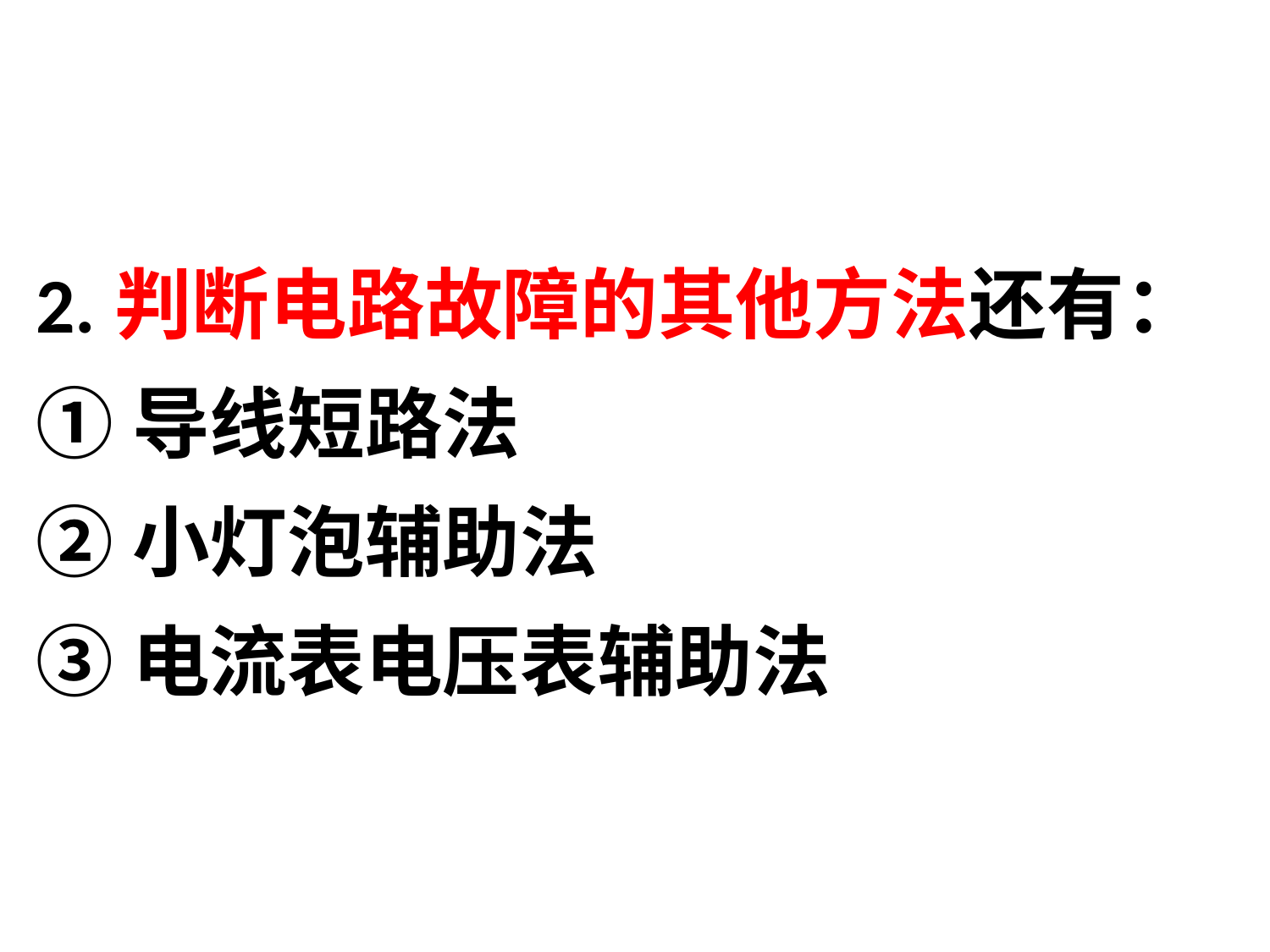

2.判断电路故障的其他方法还有：

①导线短路法

②小灯泡辅助法

③电流表电压表辅助法